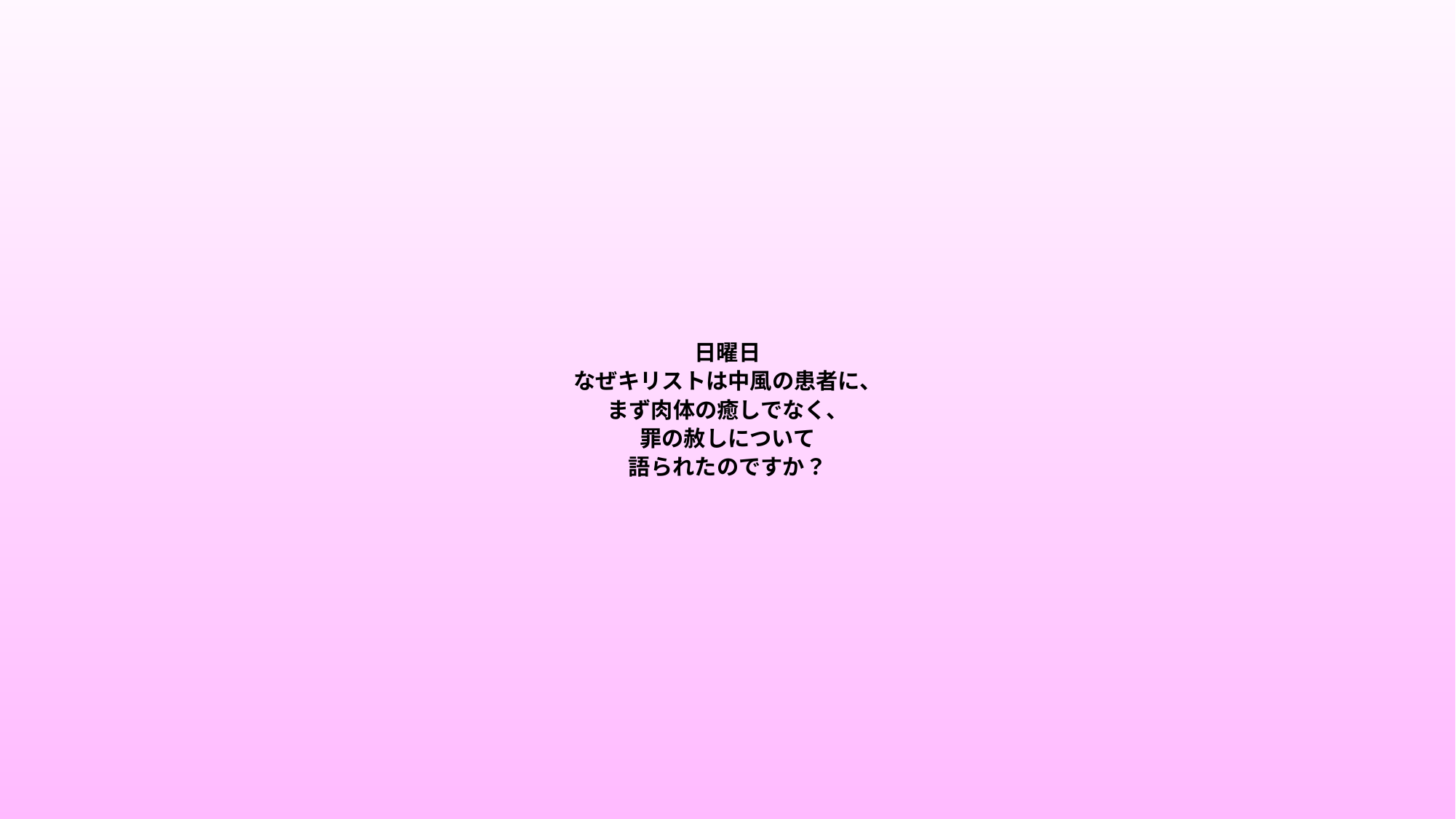

# 日曜日 なぜキリストは中風の患者に、 まず肉体の癒しでなく、 罪の赦しについて 語られたのですか？